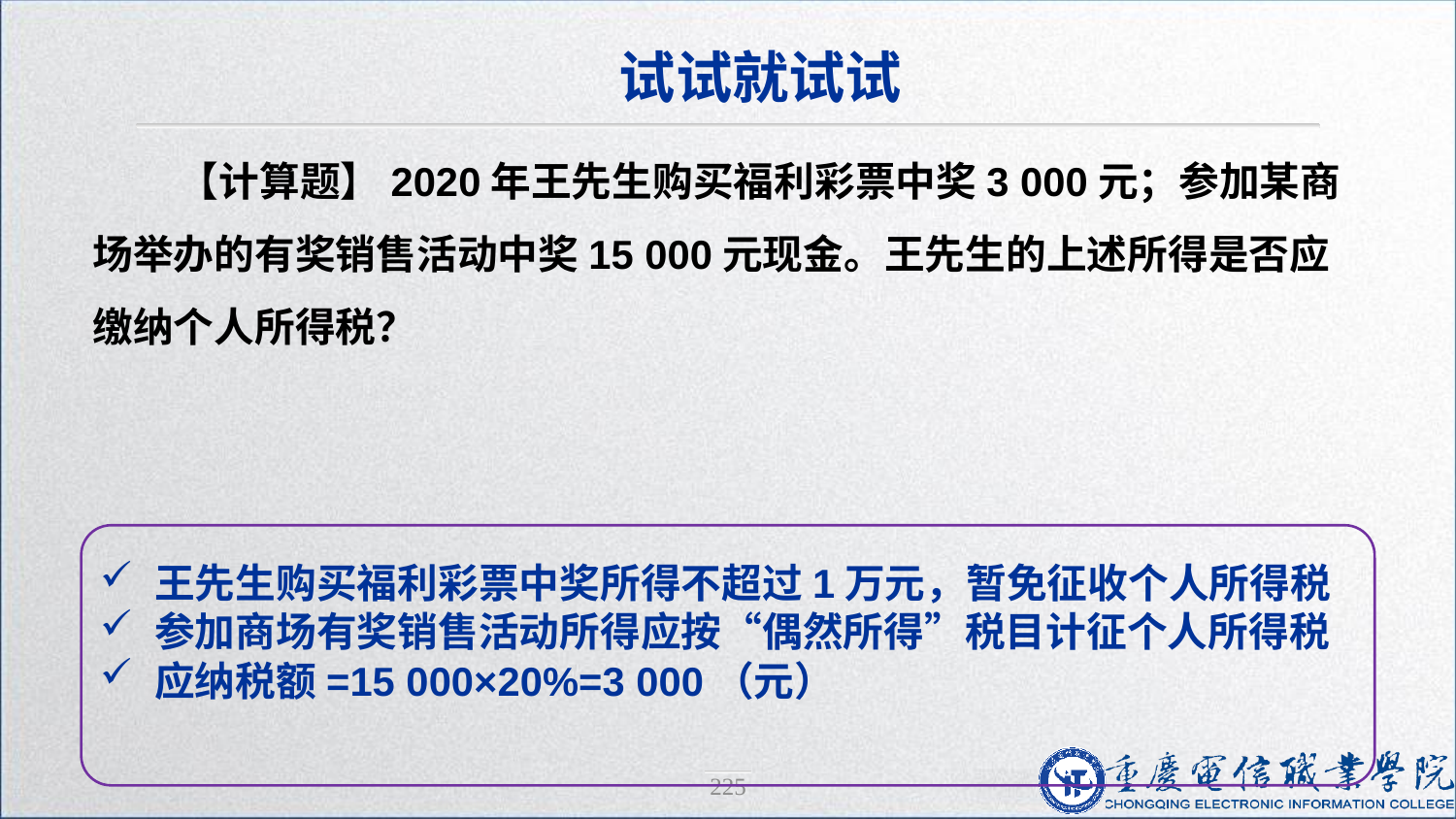

试试就试试
【计算题】2020年王先生购买福利彩票中奖3 000元；参加某商场举办的有奖销售活动中奖15 000元现金。王先生的上述所得是否应缴纳个人所得税？

王先生购买福利彩票中奖所得不超过1万元，暂免征收个人所得税
参加商场有奖销售活动所得应按“偶然所得”税目计征个人所得税
应纳税额=15 000×20%=3 000（元）

225